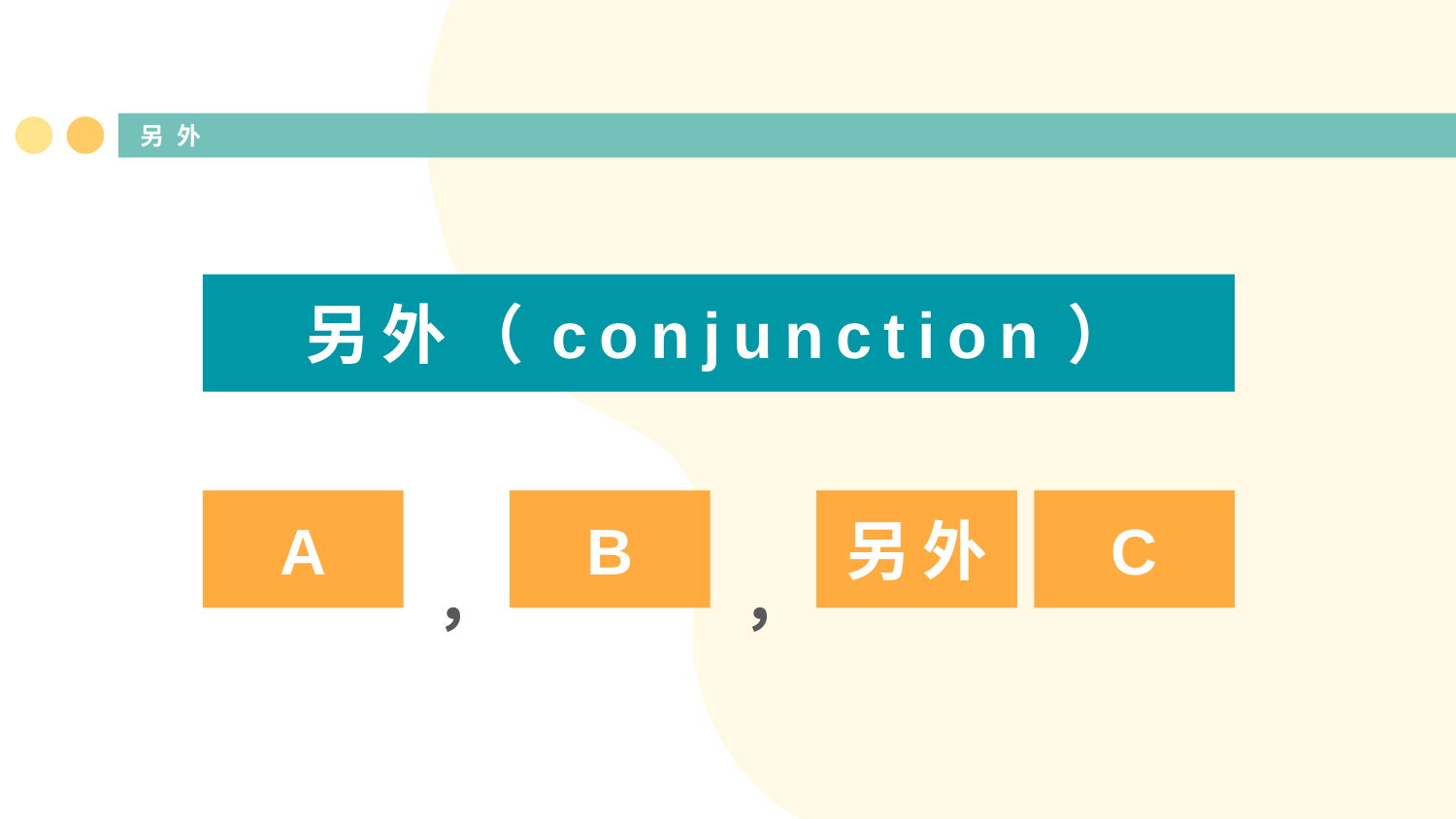

# 另外
另外（conjunction）
A
另外
C
B
，
，